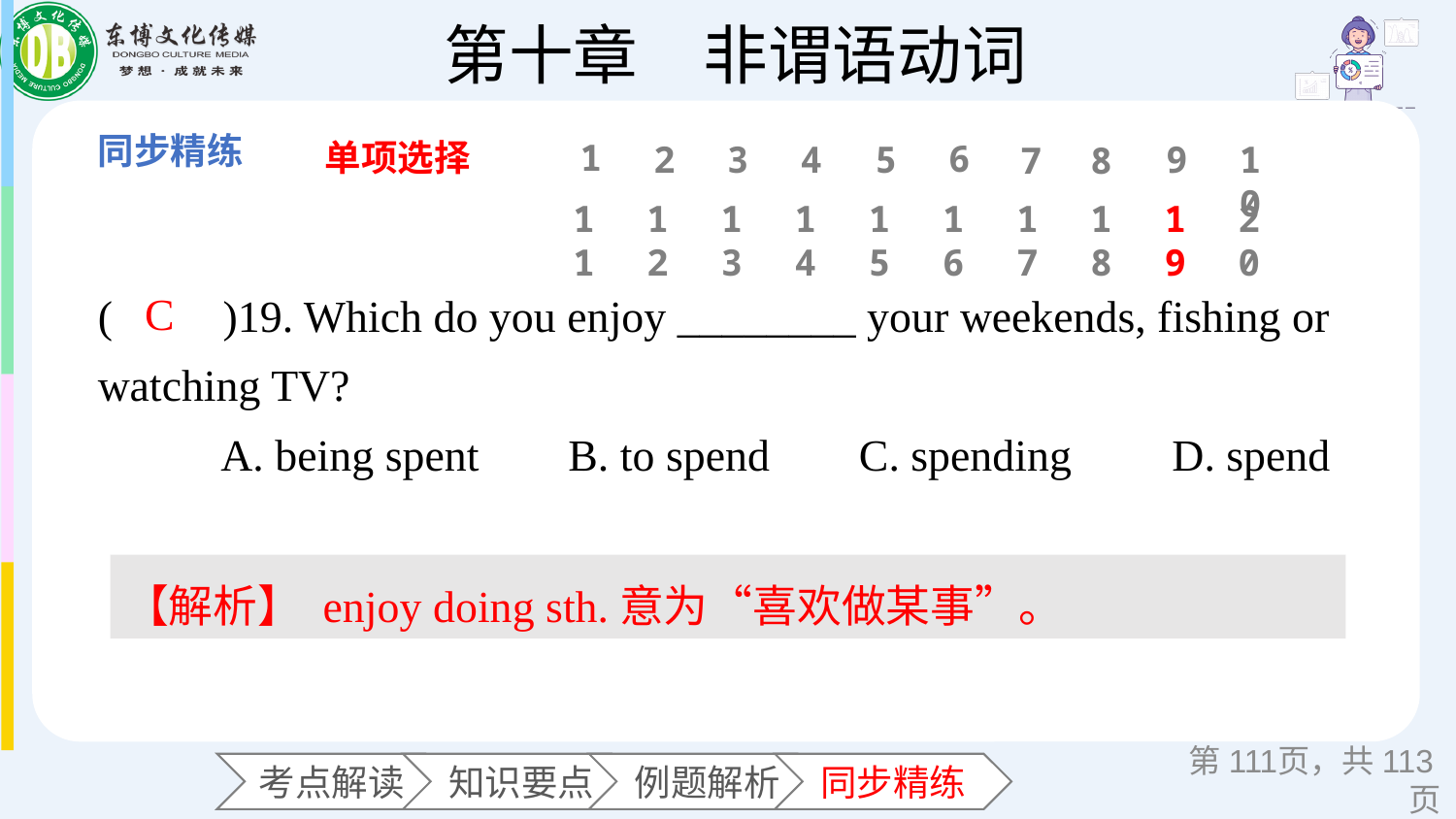

单项选择
1
6
2
3
4
5
9
10
7
8
11
12
13
14
15
16
17
18
19
20
(　　)19. Which do you enjoy ________ your weekends, fishing or watching TV?
           A. being spent        B. to spend        C. spending         D. spend
C
【解析】 enjoy doing sth.意为“喜欢做某事”。
第111页，共113页